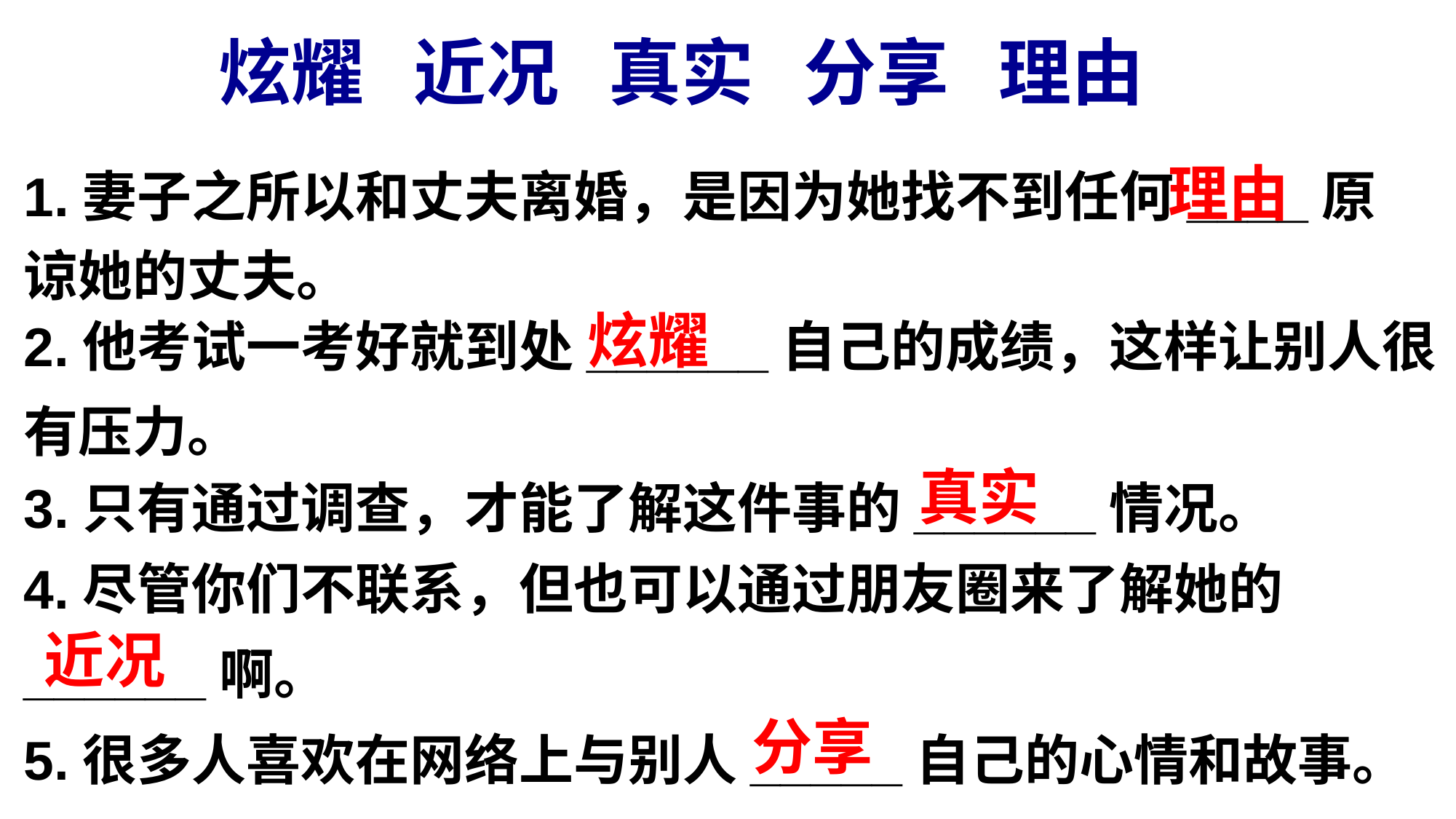

炫耀   近况   真实   分享   理由
理由
1.妻子之所以和丈夫离婚，是因为她找不到任何____原谅她的丈夫。
炫耀
2.他考试一考好就到处______自己的成绩，这样让别人很有压力。
真实
3.只有通过调查，才能了解这件事的______情况。
4.尽管你们不联系，但也可以通过朋友圈来了解她的______啊。
近况
分享
5.很多人喜欢在网络上与别人_____自己的心情和故事。